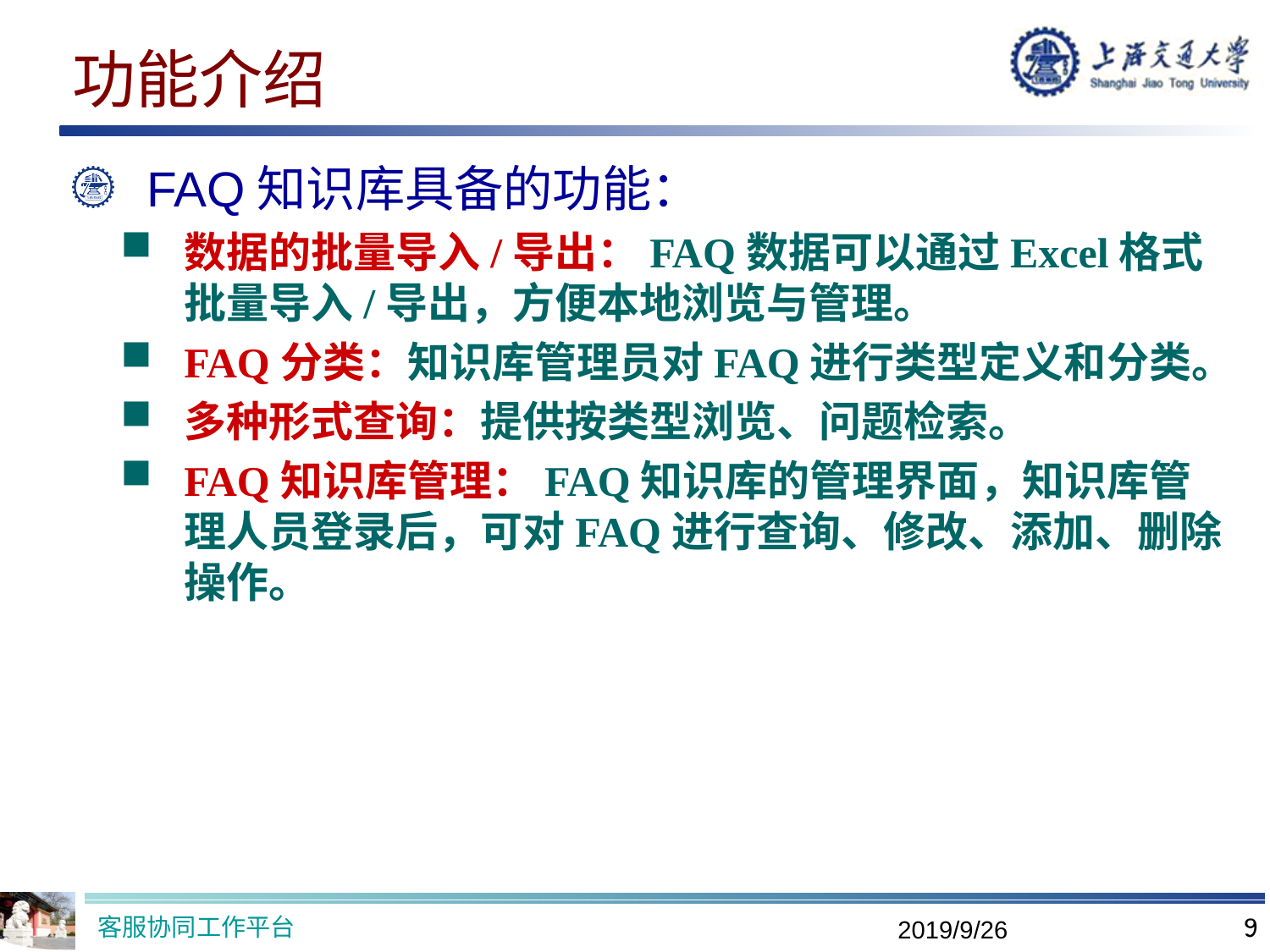

# 功能介绍
FAQ知识库具备的功能：
数据的批量导入/导出：FAQ数据可以通过Excel格式批量导入/导出，方便本地浏览与管理。
FAQ分类：知识库管理员对FAQ进行类型定义和分类。
多种形式查询：提供按类型浏览、问题检索。
FAQ知识库管理：FAQ知识库的管理界面，知识库管理人员登录后，可对FAQ进行查询、修改、添加、删除操作。
客服协同工作平台
9
2019/9/26